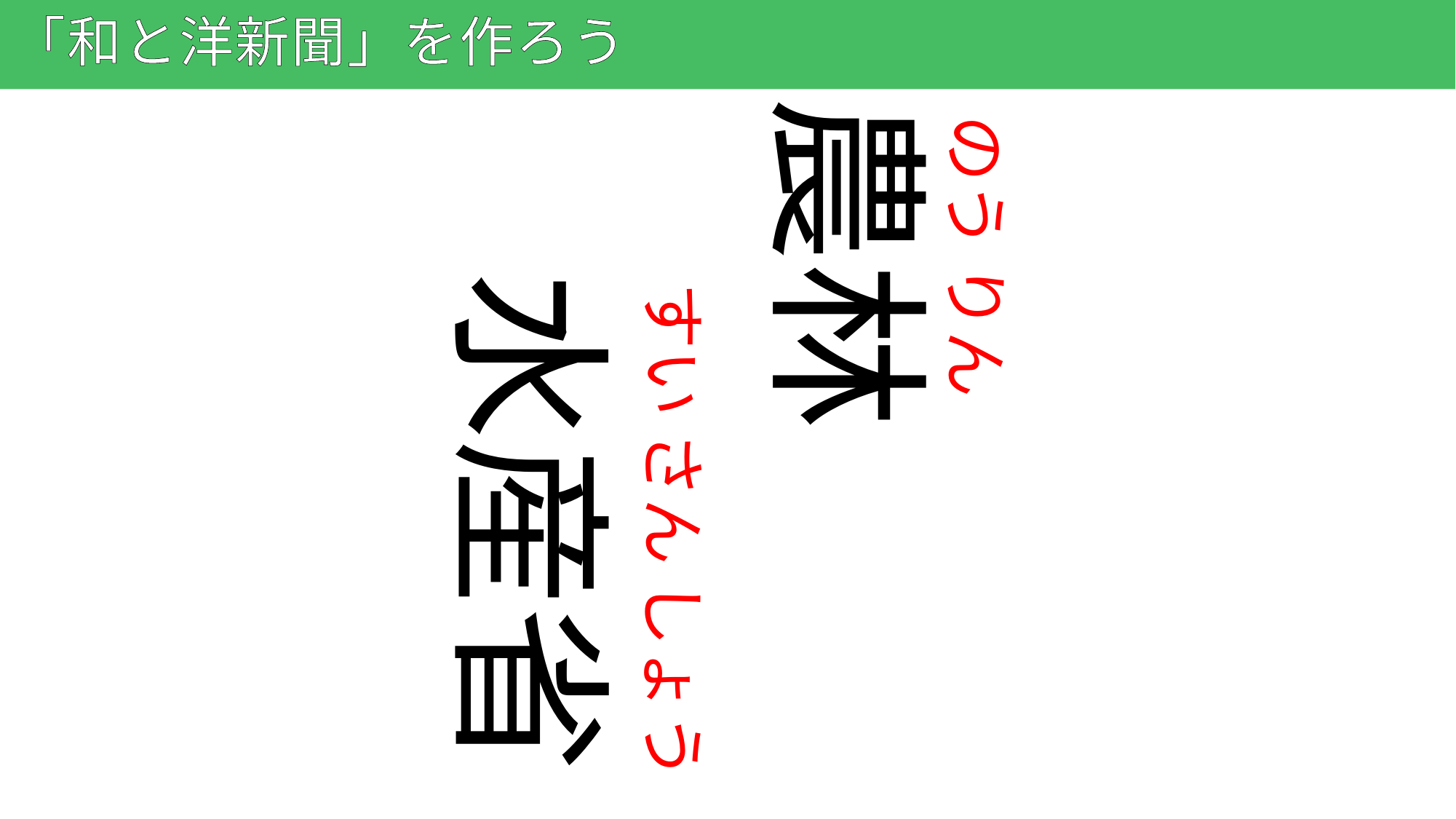

# 「和と洋新聞」を作ろう
11
農林
のう りん
水産省
すい さん しょう